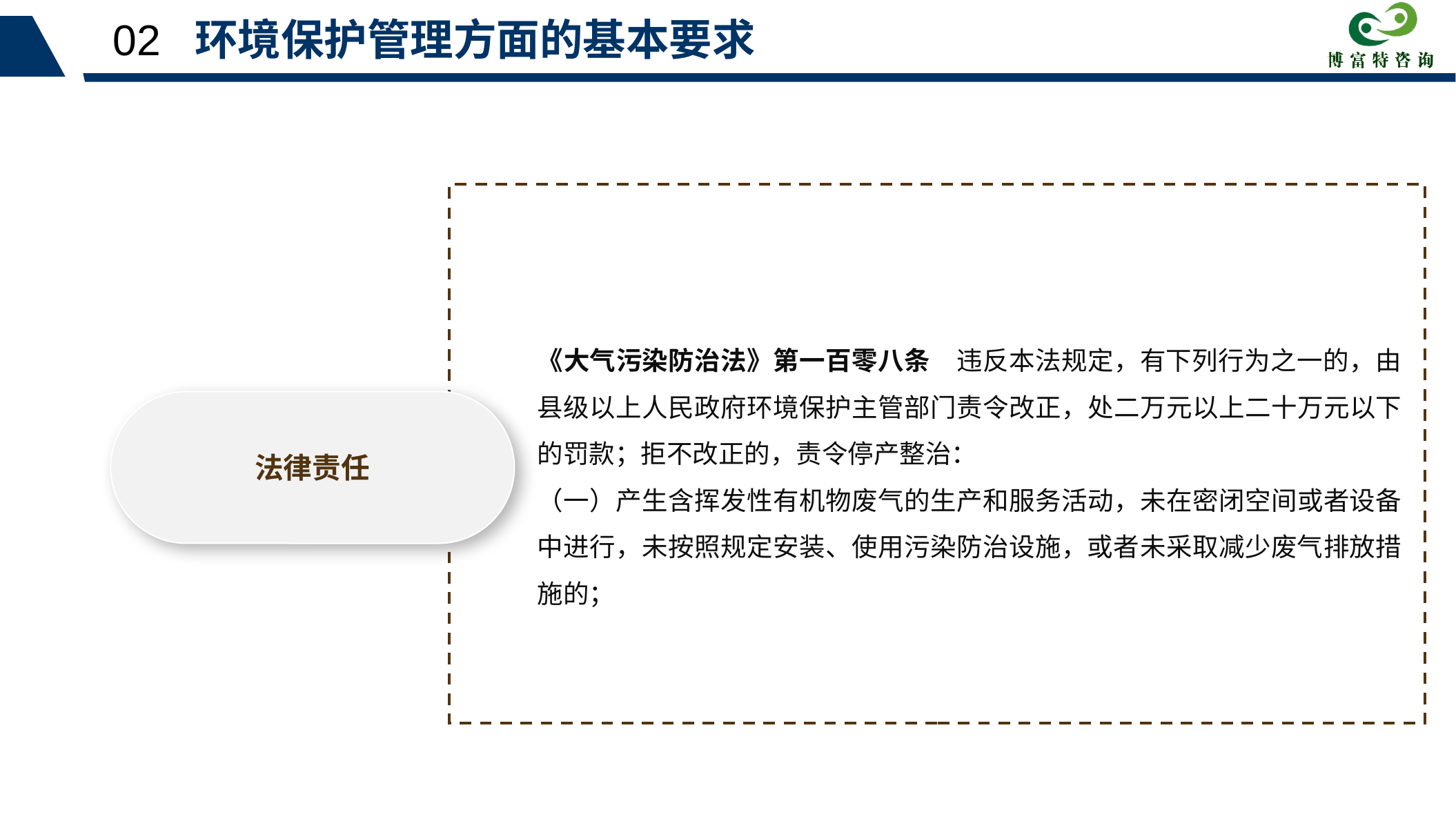

02  环境保护管理方面的基本要求

《大气污染防治法》第一百零八条　违反本法规定，有下列行为之一的，由县级以上人民政府环境保护主管部门责令改正，处二万元以上二十万元以下的罚款；拒不改正的，责令停产整治：
（一）产生含挥发性有机物废气的生产和服务活动，未在密闭空间或者设备中进行，未按照规定安装、使用污染防治设施，或者未采取减少废气排放措施的；
法律责任